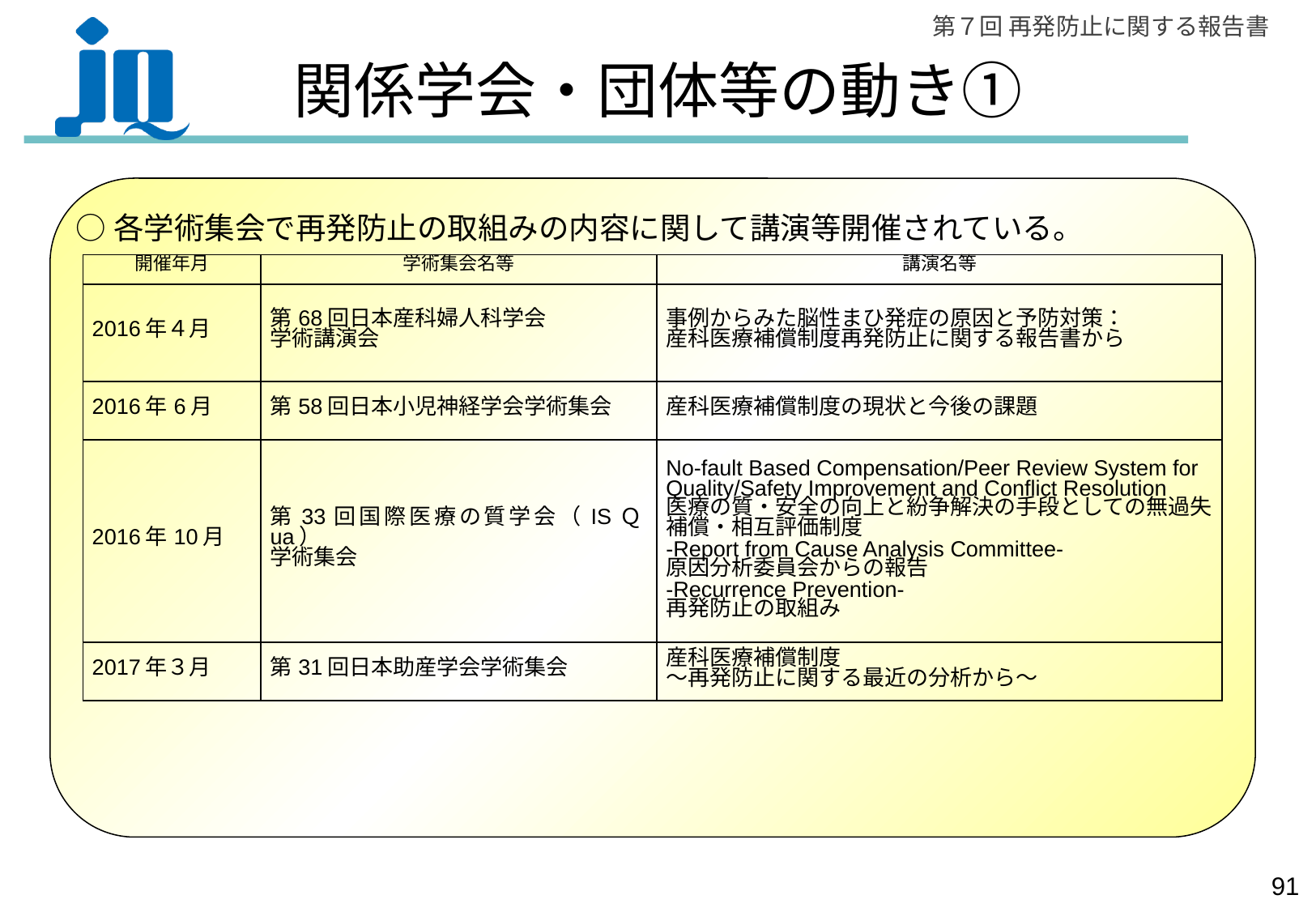

# 関係学会・団体等の動き①

○各学術集会で再発防止の取組みの内容に関して講演等開催されている。
| 開催年月 | 学術集会名等 | 講演名等 |
| --- | --- | --- |
| 2016年４月 | 第68回日本産科婦人科学会 学術講演会 | 事例からみた脳性まひ発症の原因と予防対策： 産科医療補償制度再発防止に関する報告書から |
| 2016年6月 | 第58回日本小児神経学会学術集会 | 産科医療補償制度の現状と今後の課題 |
| 2016年10月 | 第33回国際医療の質学会（ISＱua） 学術集会 | No-fault Based Compensation/Peer Review System for Quality/Safety Improvement and Conflict Resolution 医療の質・安全の向上と紛争解決の手段としての無過失補償・相互評価制度 -Report from Cause Analysis Committee- 原因分析委員会からの報告 -Recurrence Prevention- 再発防止の取組み |
| 2017年３月 | 第31回日本助産学会学術集会 | 産科医療補償制度 ～再発防止に関する最近の分析から～ |

91